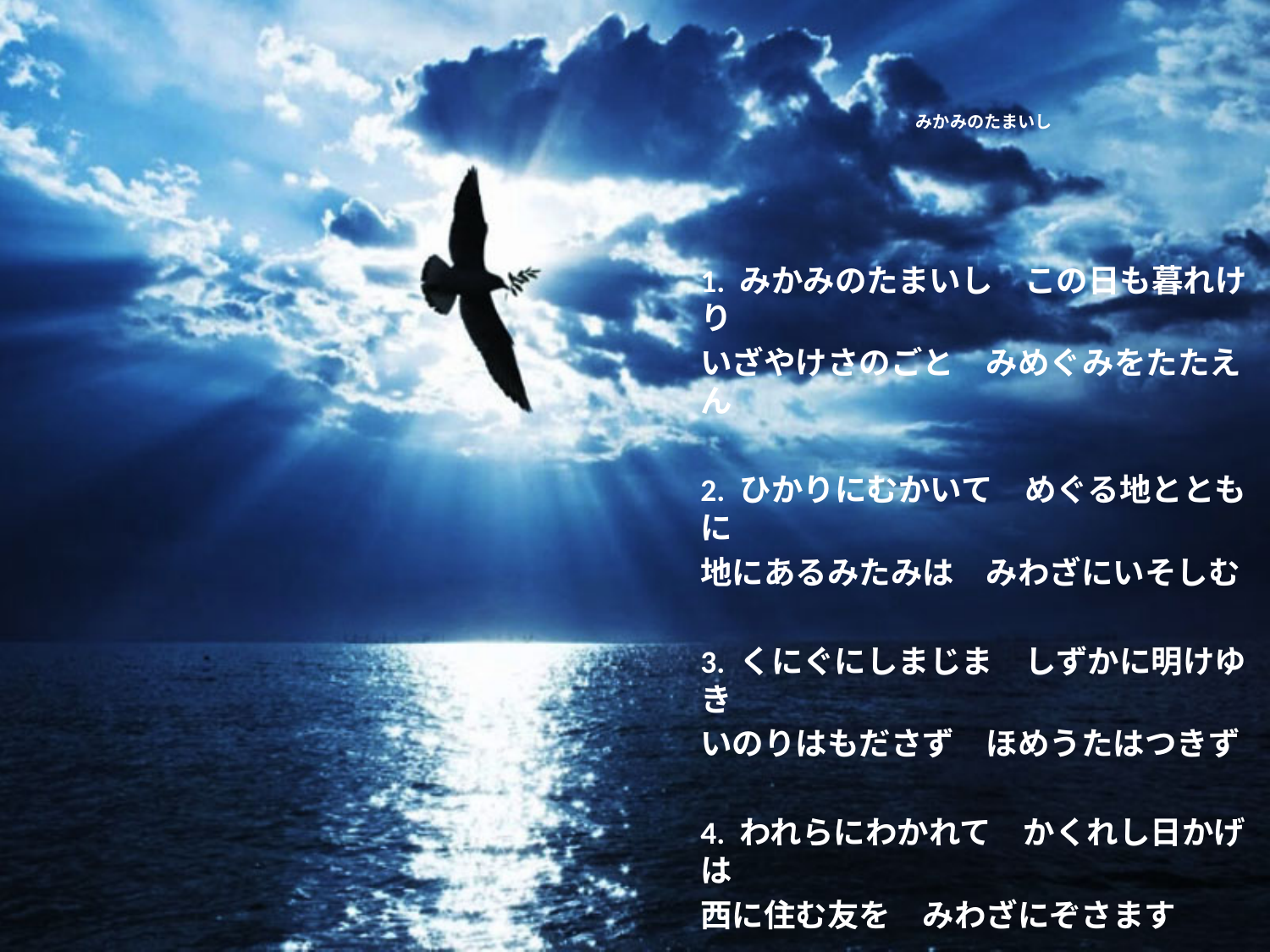

# みかみのたまいし
1. みかみのたまいし　この日も暮れけり
いざやけさのごと　みめぐみをたたえん

2. ひかりにむかいて　めぐる地とともに
地にあるみたみは　みわざにいそしむ

3. くにぐにしまじま　しずかに明けゆき
いのりはもださず　ほめうたはつきず

4. われらにわかれて　かくれし日かげは
西に住む友を　みわざにぞさます

5. おごりてほろぶる　世のくににかわり
ときわにさかゆる　みくにぞとうとき